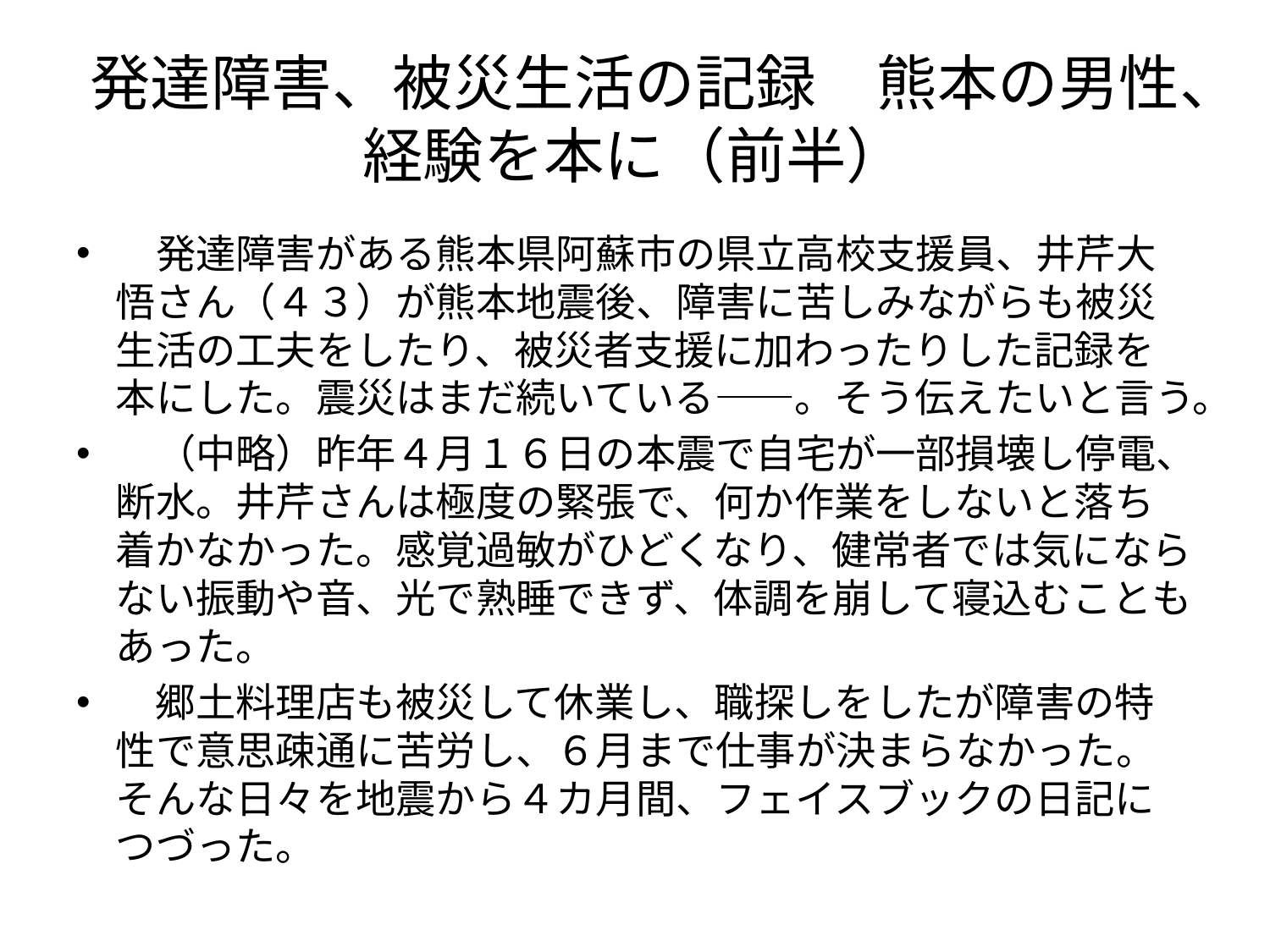

# 発達障害、被災生活の記録　熊本の男性、経験を本に（前半）
　発達障害がある熊本県阿蘇市の県立高校支援員、井芹大悟さん（４３）が熊本地震後、障害に苦しみながらも被災生活の工夫をしたり、被災者支援に加わったりした記録を本にした。震災はまだ続いている――。そう伝えたいと言う。
　（中略）昨年４月１６日の本震で自宅が一部損壊し停電、断水。井芹さんは極度の緊張で、何か作業をしないと落ち着かなかった。感覚過敏がひどくなり、健常者では気にならない振動や音、光で熟睡できず、体調を崩して寝込むこともあった。
　郷土料理店も被災して休業し、職探しをしたが障害の特性で意思疎通に苦労し、６月まで仕事が決まらなかった。そんな日々を地震から４カ月間、フェイスブックの日記につづった。